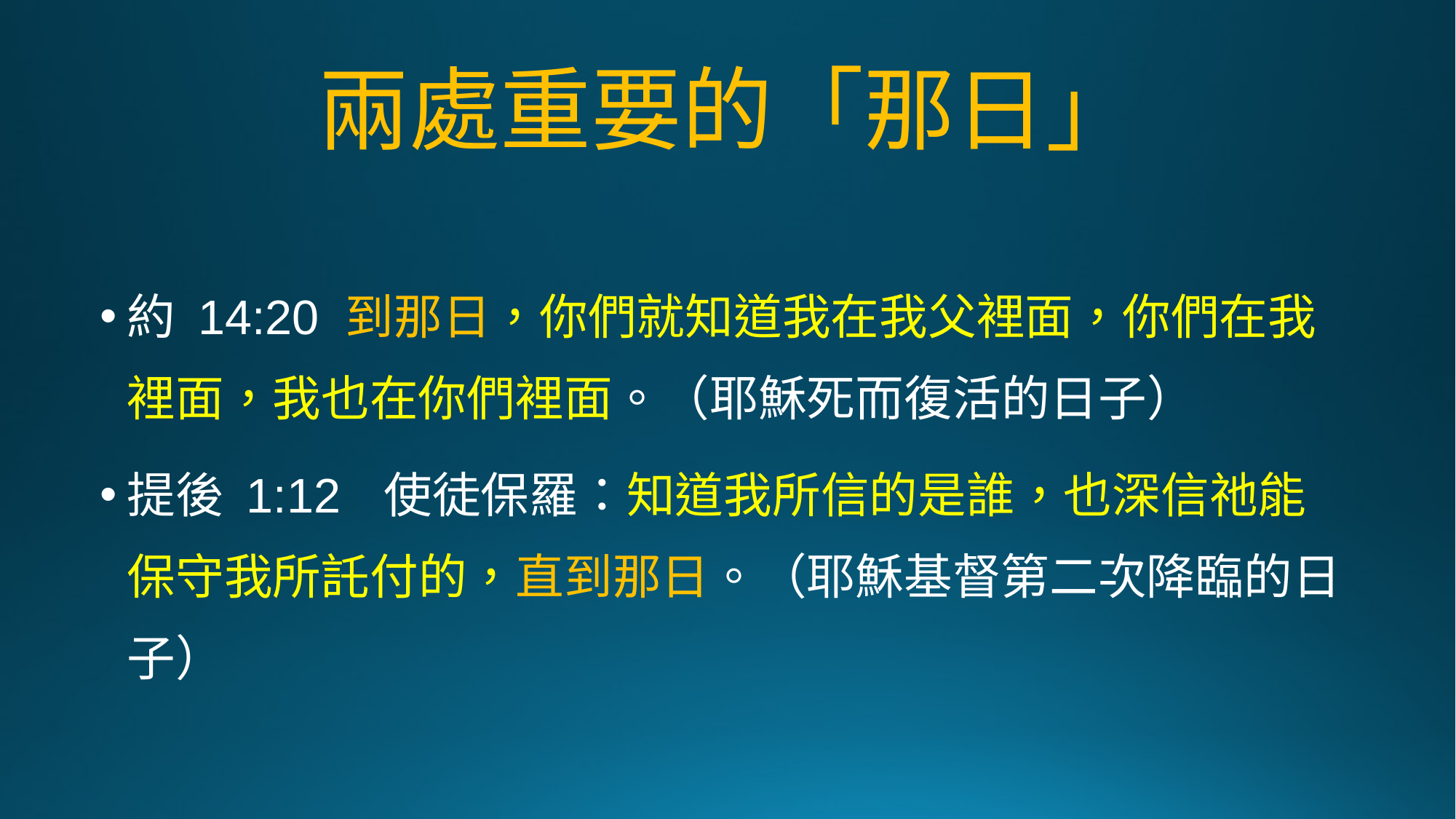

# 兩處重要的「那日」
約 14:20	到那日，你們就知道我在我父裡面，你們在我裡面，我也在你們裡面。（耶穌死而復活的日子）
提後 1:12	  使徒保羅：知道我所信的是誰，也深信祂能保守我所託付的，直到那日。（耶穌基督第二次降臨的日子）